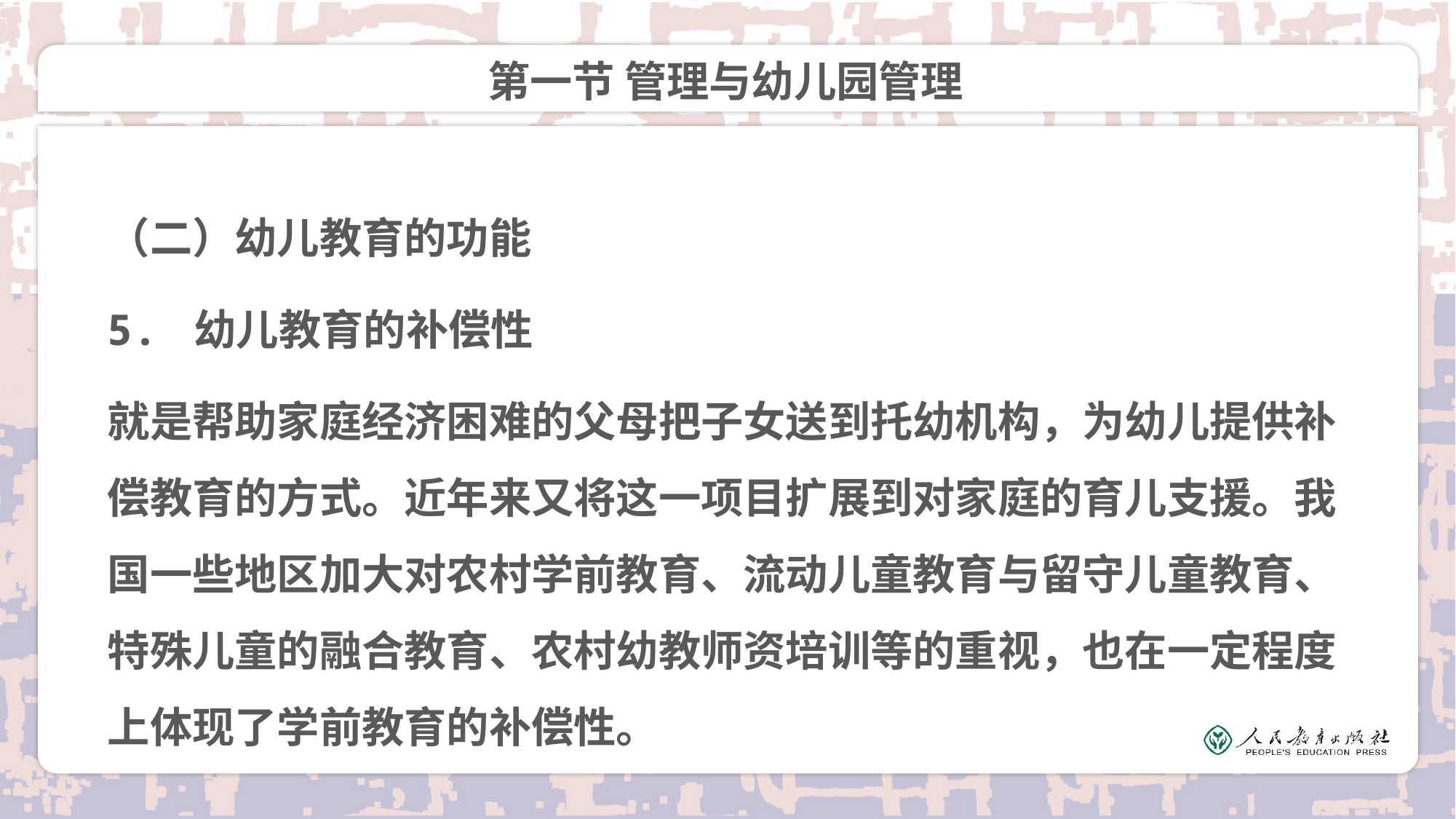

# 第一节 管理与幼儿园管理
（二）幼儿教育的功能
5. 幼儿教育的补偿性
就是帮助家庭经济困难的父母把子女送到托幼机构，为幼儿提供补偿教育的方式。近年来又将这一项目扩展到对家庭的育儿支援。我国一些地区加大对农村学前教育、流动儿童教育与留守儿童教育、特殊儿童的融合教育、农村幼教师资培训等的重视，也在一定程度上体现了学前教育的补偿性。